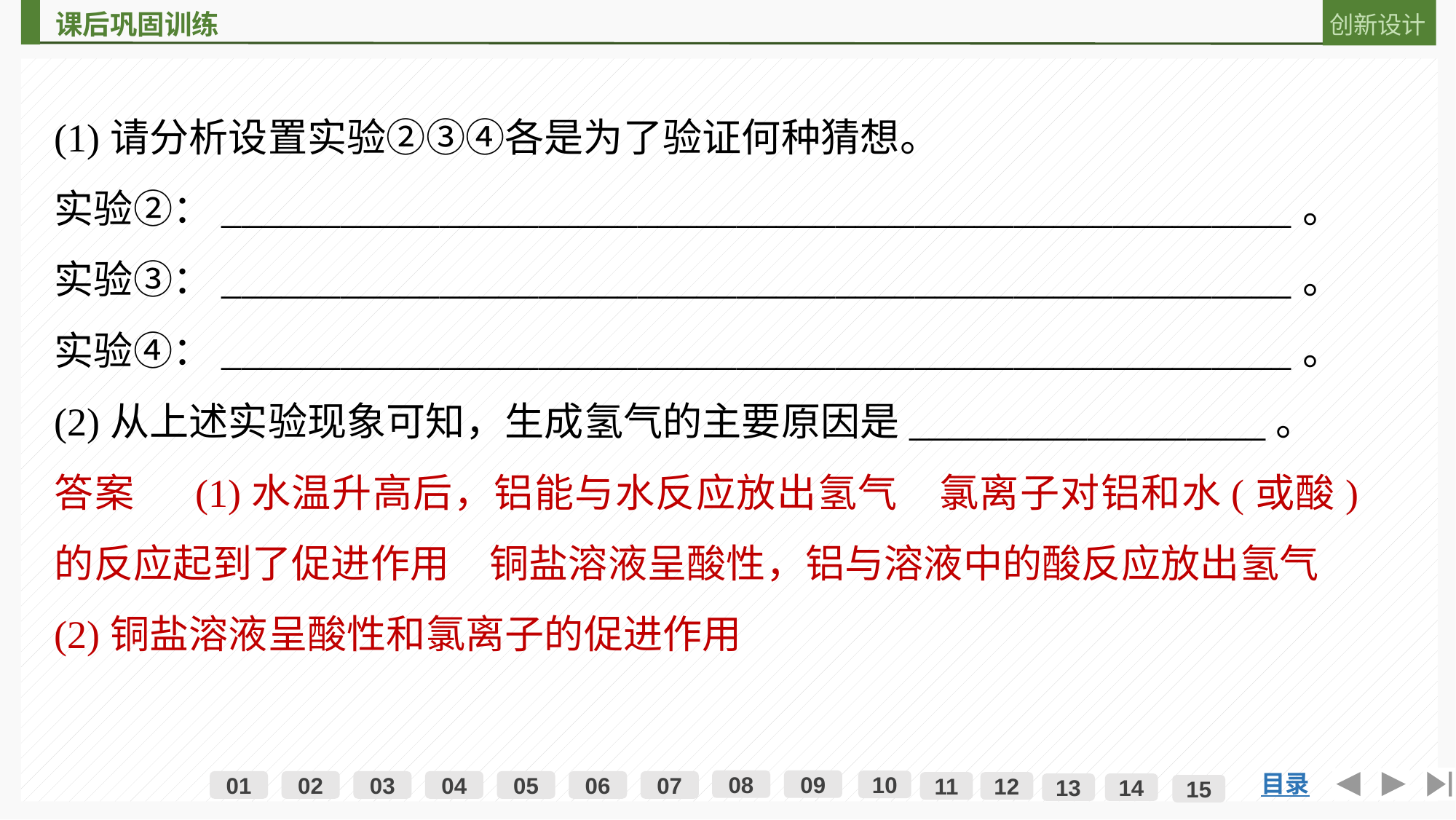

(1)请分析设置实验②③④各是为了验证何种猜想。
实验②：______________________________________________________。
实验③：______________________________________________________。
实验④：______________________________________________________。
(2)从上述实验现象可知，生成氢气的主要原因是__________________。
答案　 (1)水温升高后，铝能与水反应放出氢气　氯离子对铝和水(或酸)的反应起到了促进作用　铜盐溶液呈酸性，铝与溶液中的酸反应放出氢气　(2)铜盐溶液呈酸性和氯离子的促进作用